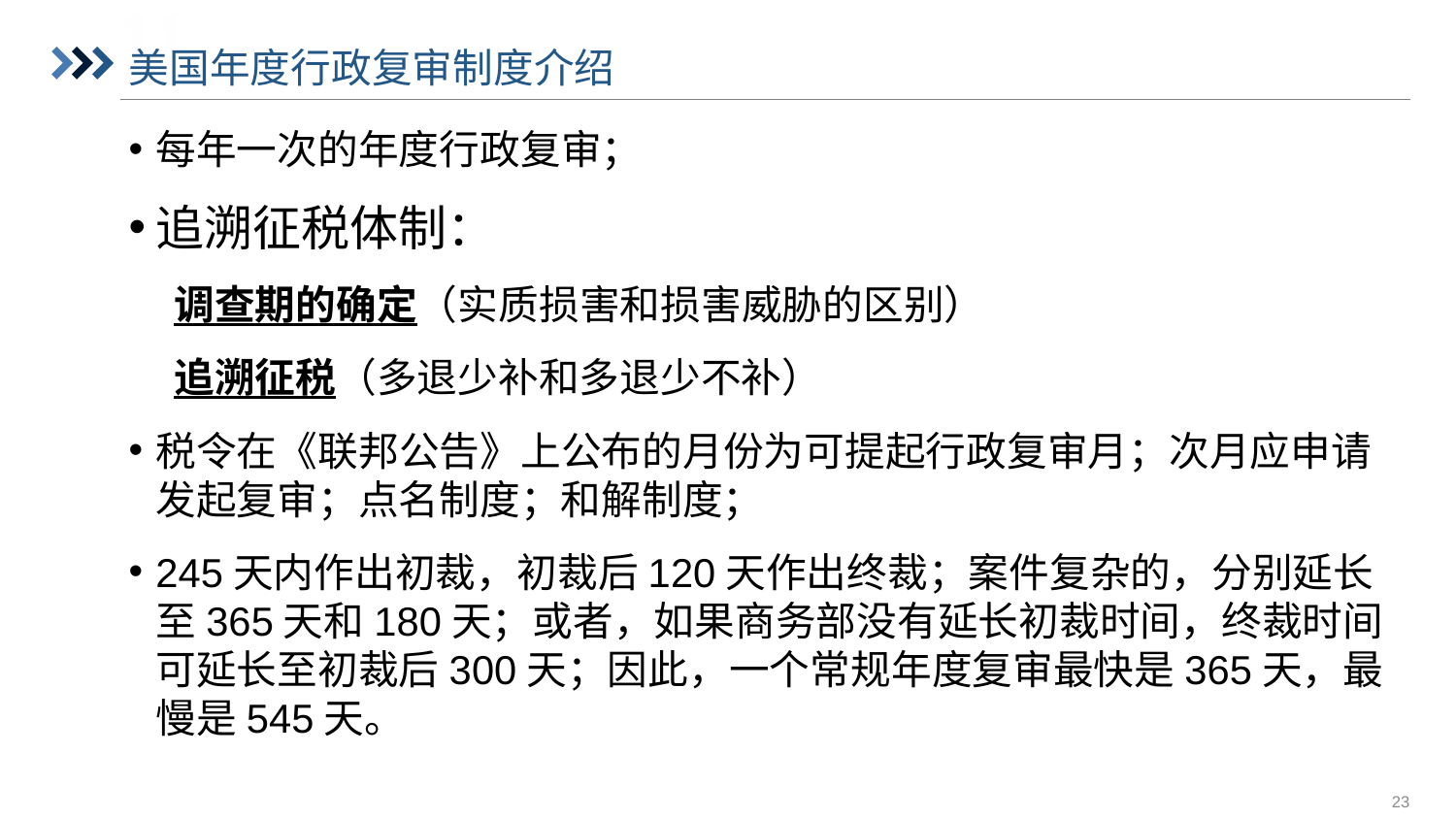

# 美国年度行政复审制度介绍
每年一次的年度行政复审；
追溯征税体制：
    调查期的确定（实质损害和损害威胁的区别）
    追溯征税（多退少补和多退少不补）
税令在《联邦公告》上公布的月份为可提起行政复审月；次月应申请发起复审；点名制度；和解制度；
245天内作出初裁，初裁后120天作出终裁；案件复杂的，分别延长至365天和180天；或者，如果商务部没有延长初裁时间，终裁时间可延长至初裁后300天；因此，一个常规年度复审最快是365天，最慢是545天。
23